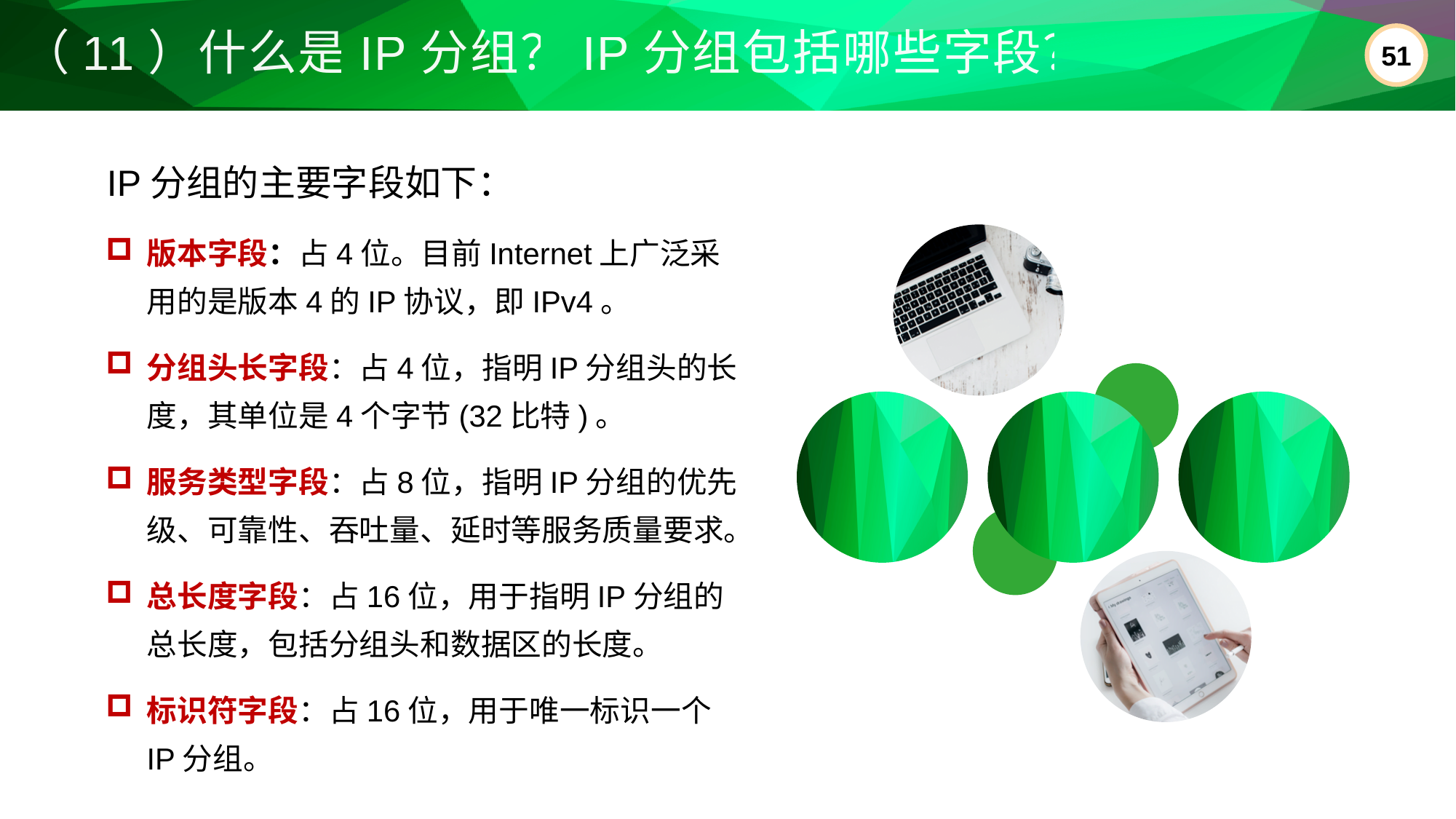

（11）什么是IP分组？IP分组包括哪些字段？
IP分组的主要字段如下：
版本字段：占4位。目前Internet上广泛采用的是版本4的IP协议，即IPv4。
分组头长字段：占4位，指明IP分组头的长度，其单位是4个字节(32比特)。
服务类型字段：占8位，指明IP分组的优先级、可靠性、吞吐量、延时等服务质量要求。
总长度字段：占16位，用于指明IP分组的总长度，包括分组头和数据区的长度。
标识符字段：占16位，用于唯一标识一个IP分组。